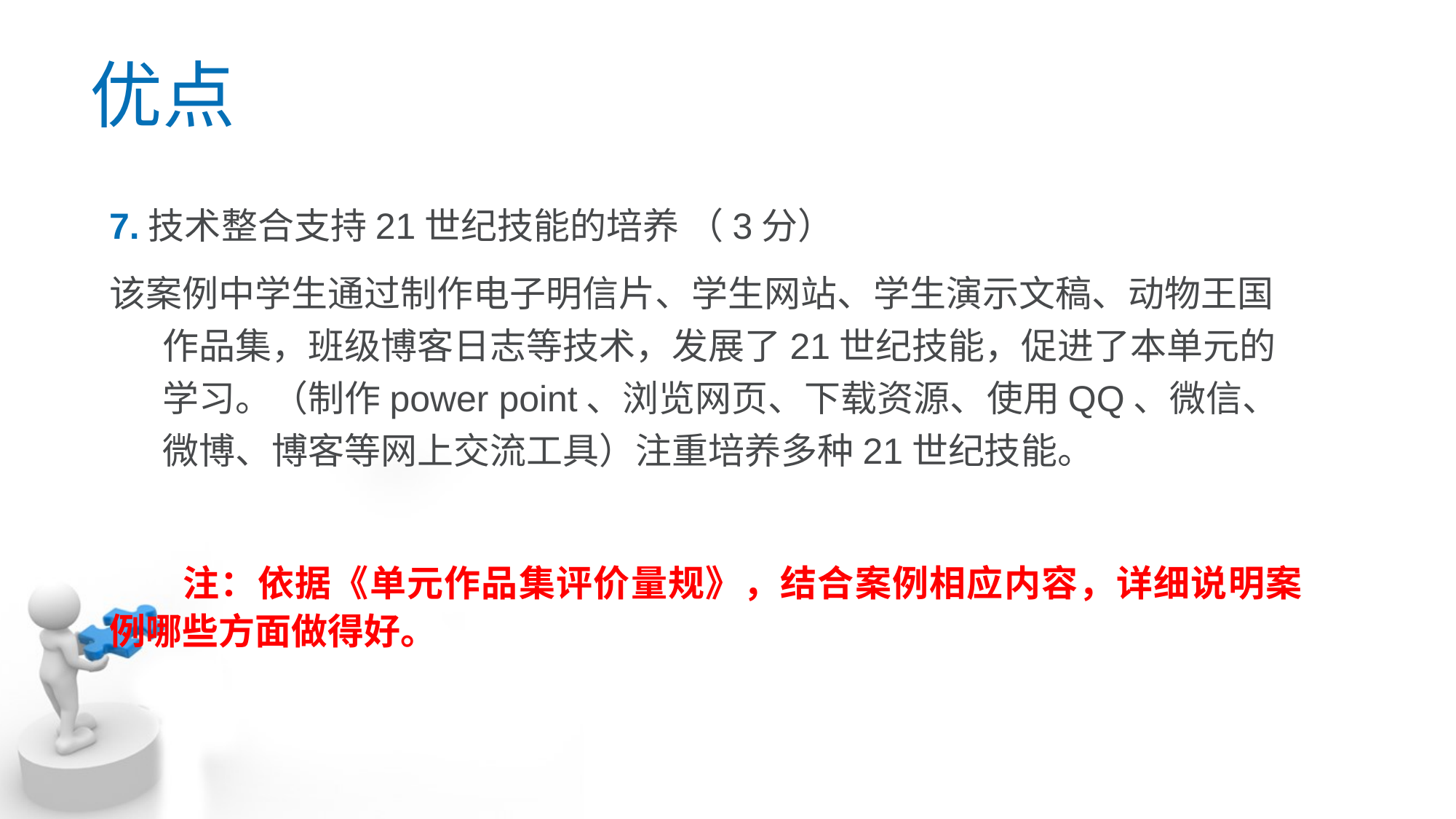

优点
7.技术整合支持21世纪技能的培养 （3分）
该案例中学生通过制作电子明信片、学生网站、学生演示文稿、动物王国作品集，班级博客日志等技术，发展了21世纪技能，促进了本单元的学习。（制作power point、浏览网页、下载资源、使用QQ、微信、微博、博客等网上交流工具）注重培养多种21世纪技能。

       注：依据《单元作品集评价量规》，结合案例相应内容，详细说明案例哪些方面做得好。